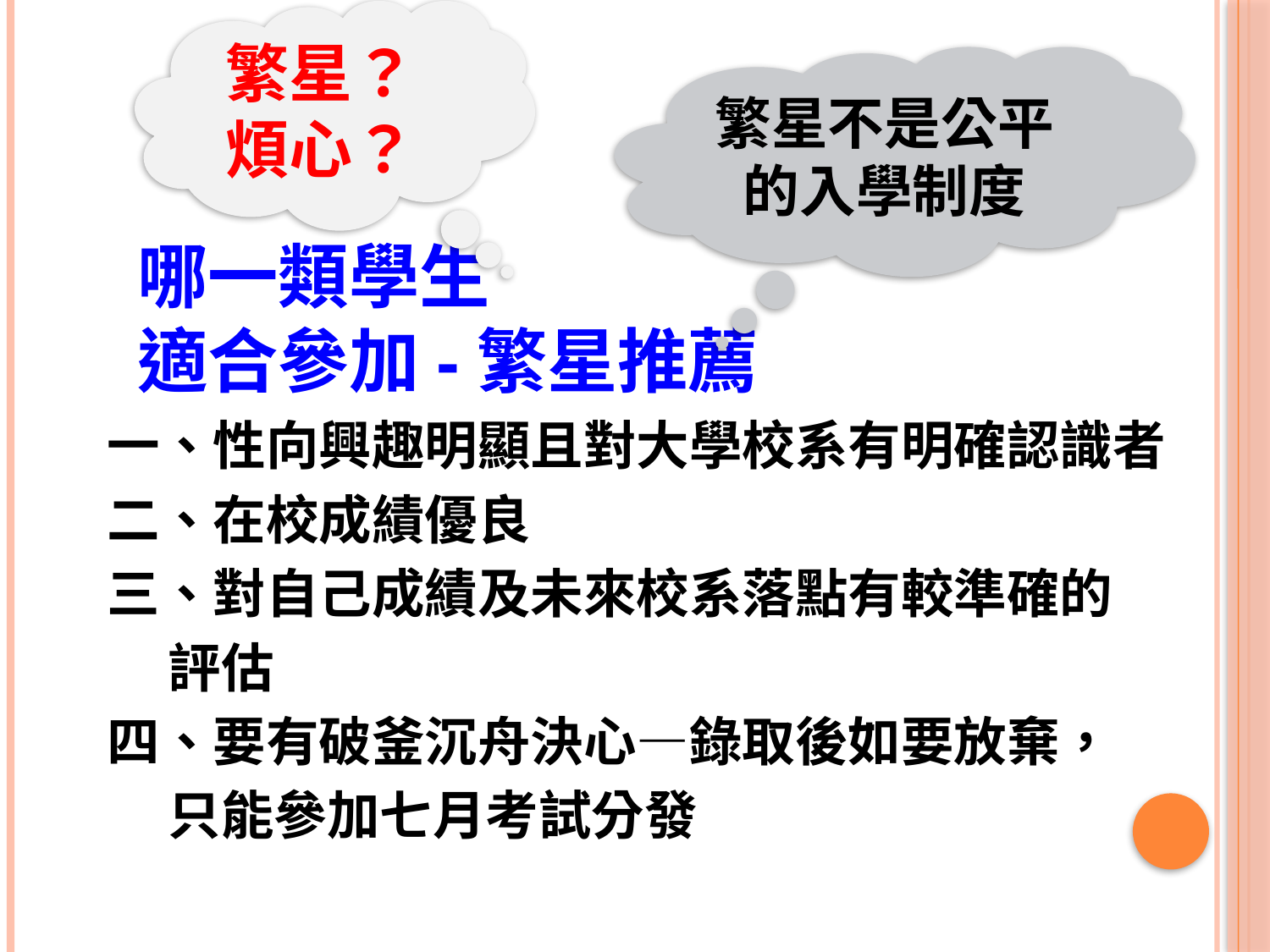

繁星？煩心？
繁星不是公平的入學制度
哪一類學生
適合參加-繁星推薦
一、性向興趣明顯且對大學校系有明確認識者
二、在校成績優良
三、對自己成績及未來校系落點有較準確的
    評估
四、要有破釜沉舟決心—錄取後如要放棄，
    只能參加七月考試分發
40